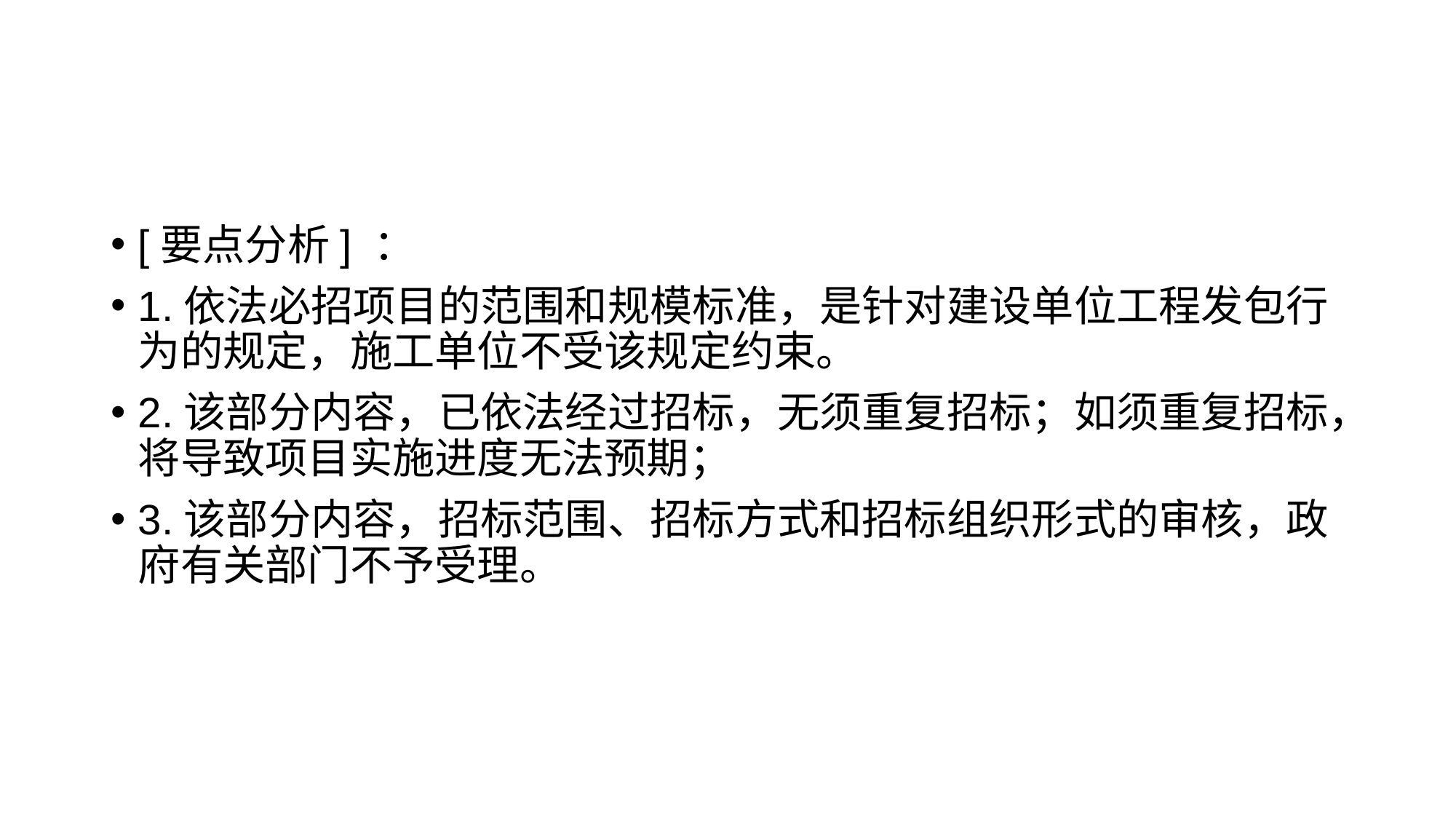

#
[要点分析] ：
1.依法必招项目的范围和规模标准，是针对建设单位工程发包行为的规定，施工单位不受该规定约束。
2.该部分内容，已依法经过招标，无须重复招标；如须重复招标，将导致项目实施进度无法预期；
3.该部分内容，招标范围、招标方式和招标组织形式的审核，政府有关部门不予受理。